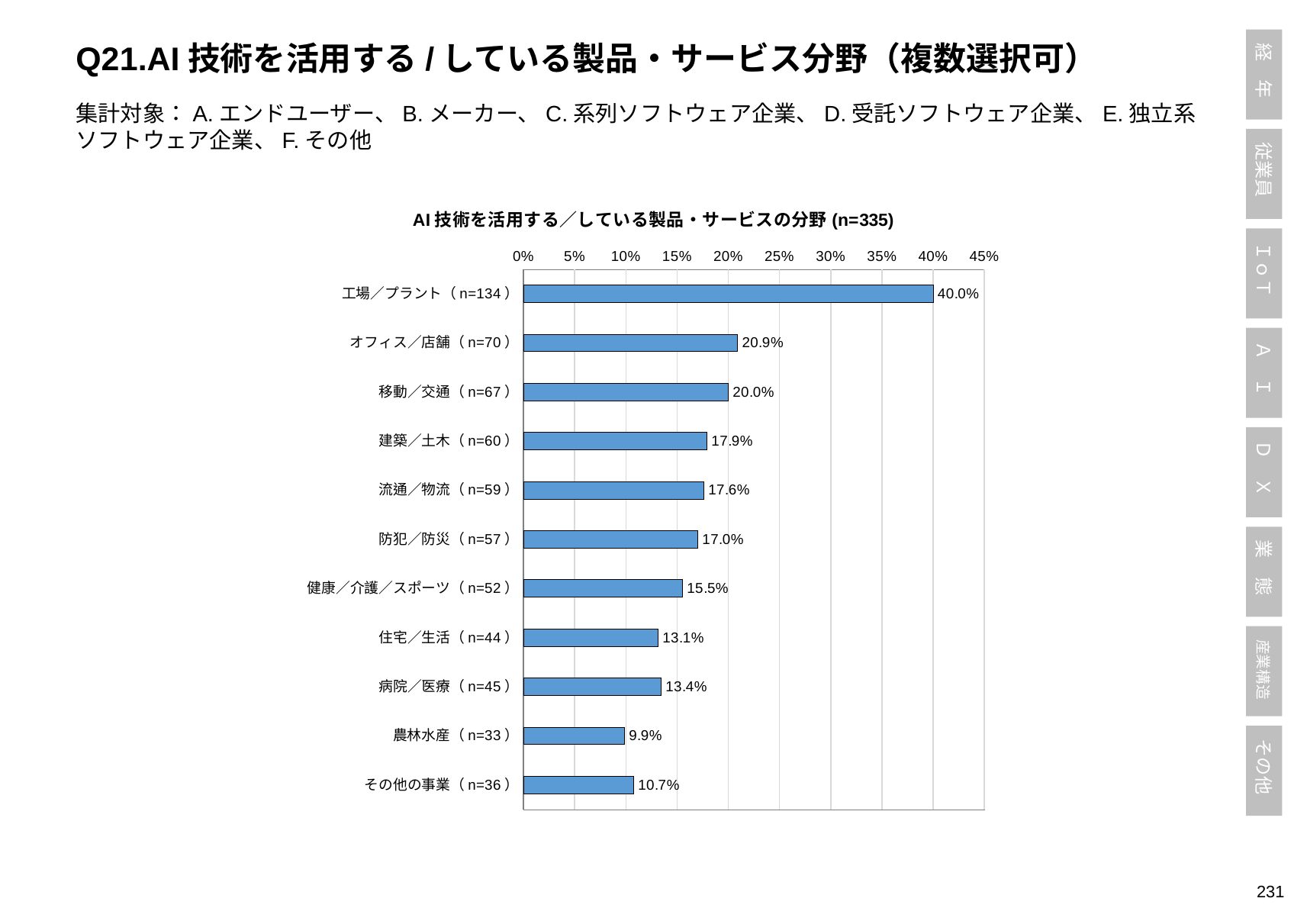

Q21.AI技術を活用する/している製品・サービス分野（複数選択可）
集計対象：A.エンドユーザー、B.メーカー、C.系列ソフトウェア企業、D.受託ソフトウェア企業、E.独立系ソフトウェア企業、F.その他

### Chart:

| Category | AI技術を活用する／している製品・サービスの分野(n=335) |
|---|---|
| 工場／プラント（n=134） | 0.4 |
| オフィス／店舗（n=70） | 0.208955223880597 |
| 移動／交通（n=67） | 0.2 |
| 建築／土木（n=60） | 0.1791044776119403 |
| 流通／物流（n=59） | 0.1761194029850746 |
| 防犯／防災（n=57） | 0.1701492537313433 |
| 健康／介護／スポーツ（n=52） | 0.15522388059701492 |
| 住宅／生活（n=44） | 0.13134328358208955 |
| 病院／医療（n=45） | 0.13432835820895522 |
| 農林水産（n=33） | 0.09850746268656717 |
| その他の事業（n=36） | 0.10746268656716418 |
231